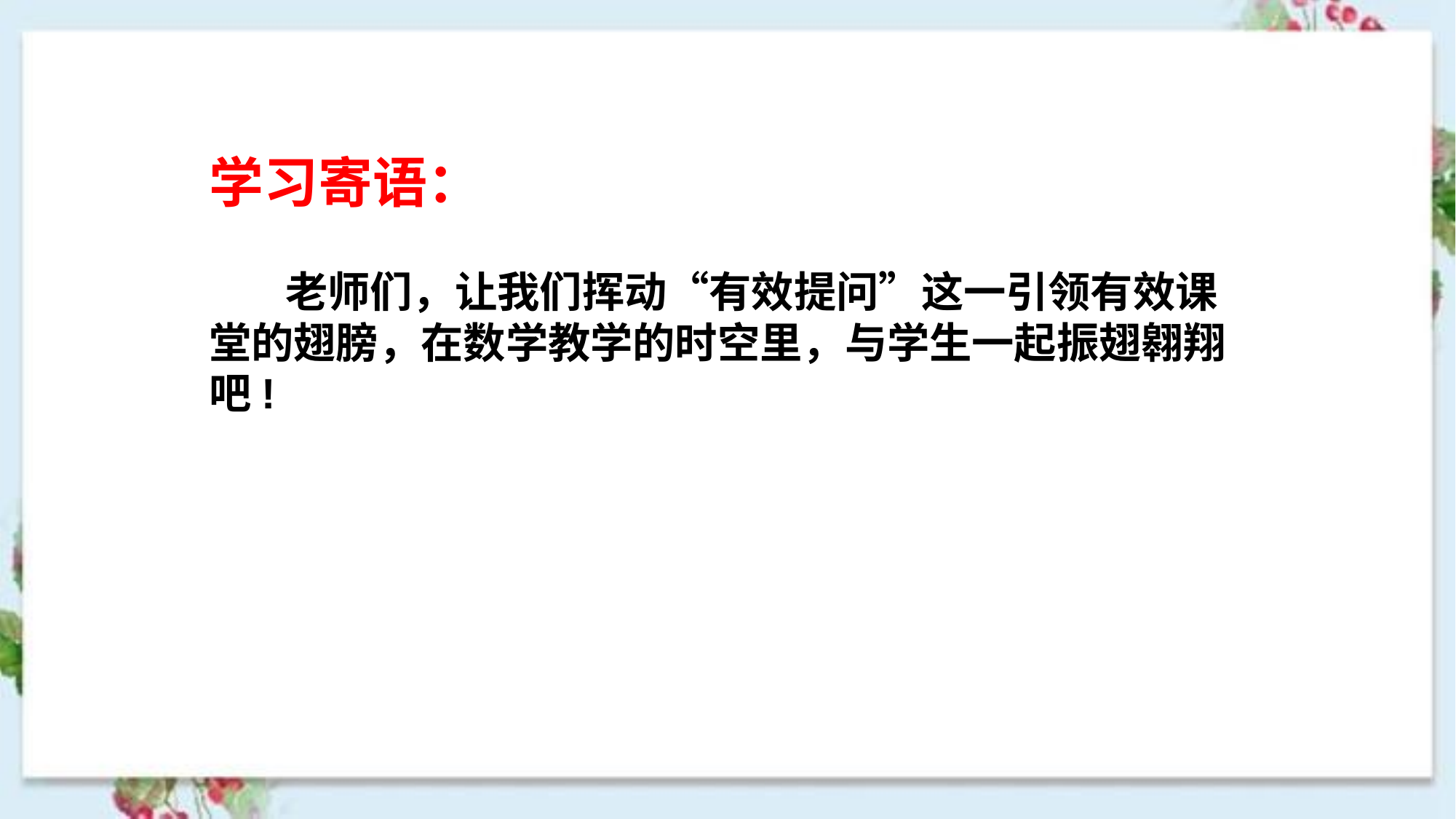

学习寄语：

       老师们，让我们挥动“有效提问”这一引领有效课堂的翅膀，在数学教学的时空里，与学生一起振翅翱翔吧!